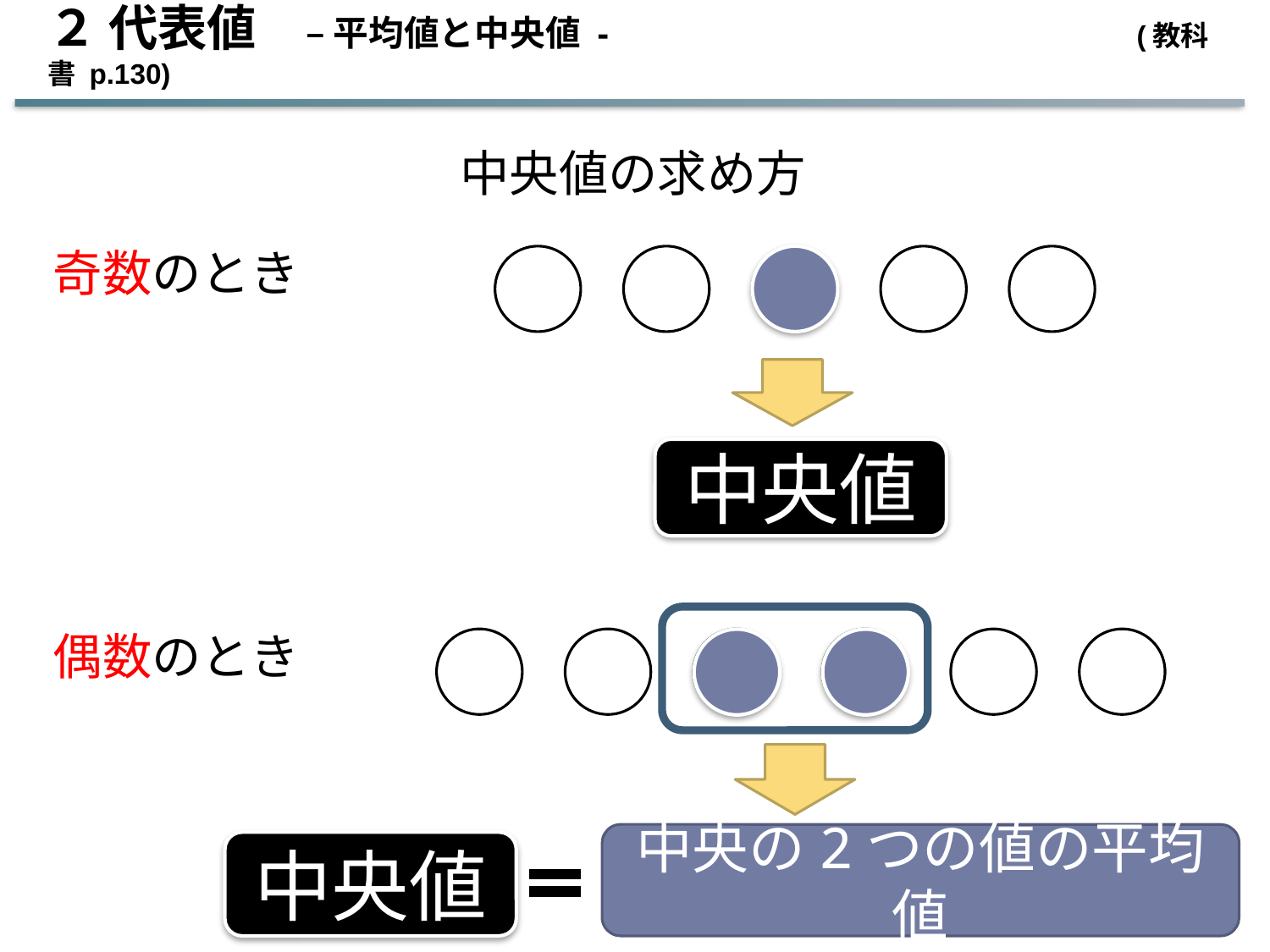

２ 代表値　– 平均値と中央値 -             　　　　　       (教科書 p.130)
中央値の求め方
奇数のとき

中央値

偶数のとき

中央の2つの値の平均値
中央値